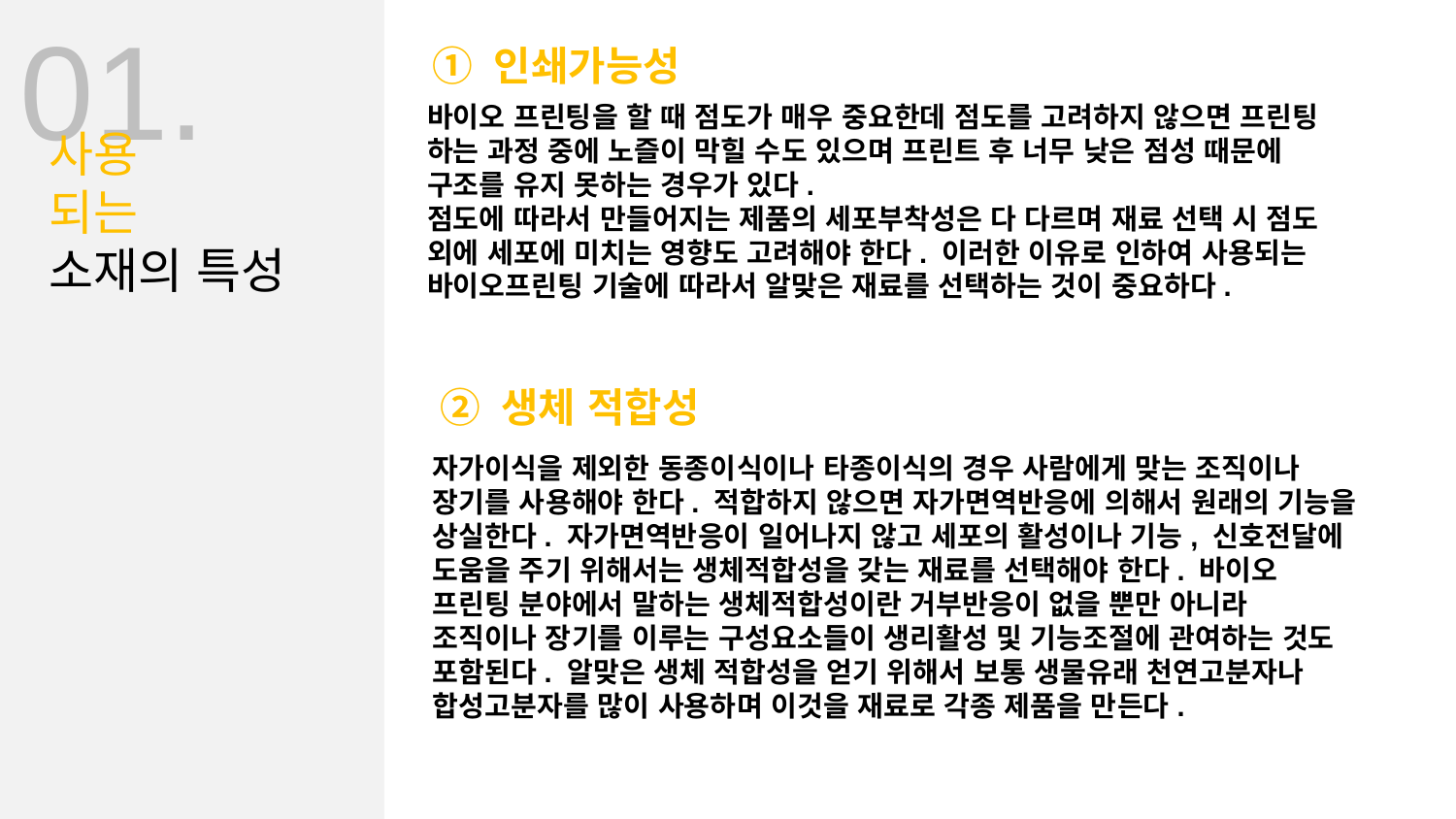

01.
① 인쇄가능성
바이오 프린팅을 할 때 점도가 매우 중요한데 점도를 고려하지 않으면 프린팅 하는 과정 중에 노즐이 막힐 수도 있으며 프린트 후 너무 낮은 점성 때문에 구조를 유지 못하는 경우가 있다.
점도에 따라서 만들어지는 제품의 세포부착성은 다 다르며 재료 선택 시 점도 외에 세포에 미치는 영향도 고려해야 한다. 이러한 이유로 인하여 사용되는 바이오프린팅 기술에 따라서 알맞은 재료를 선택하는 것이 중요하다.
사용
되는
소재의 특성
② 생체 적합성
자가이식을 제외한 동종이식이나 타종이식의 경우 사람에게 맞는 조직이나 장기를 사용해야 한다. 적합하지 않으면 자가면역반응에 의해서 원래의 기능을 상실한다. 자가면역반응이 일어나지 않고 세포의 활성이나 기능, 신호전달에 도움을 주기 위해서는 생체적합성을 갖는 재료를 선택해야 한다. 바이오 프린팅 분야에서 말하는 생체적합성이란 거부반응이 없을 뿐만 아니라 조직이나 장기를 이루는 구성요소들이 생리활성 및 기능조절에 관여하는 것도 포함된다. 알맞은 생체 적합성을 얻기 위해서 보통 생물유래 천연고분자나 합성고분자를 많이 사용하며 이것을 재료로 각종 제품을 만든다.